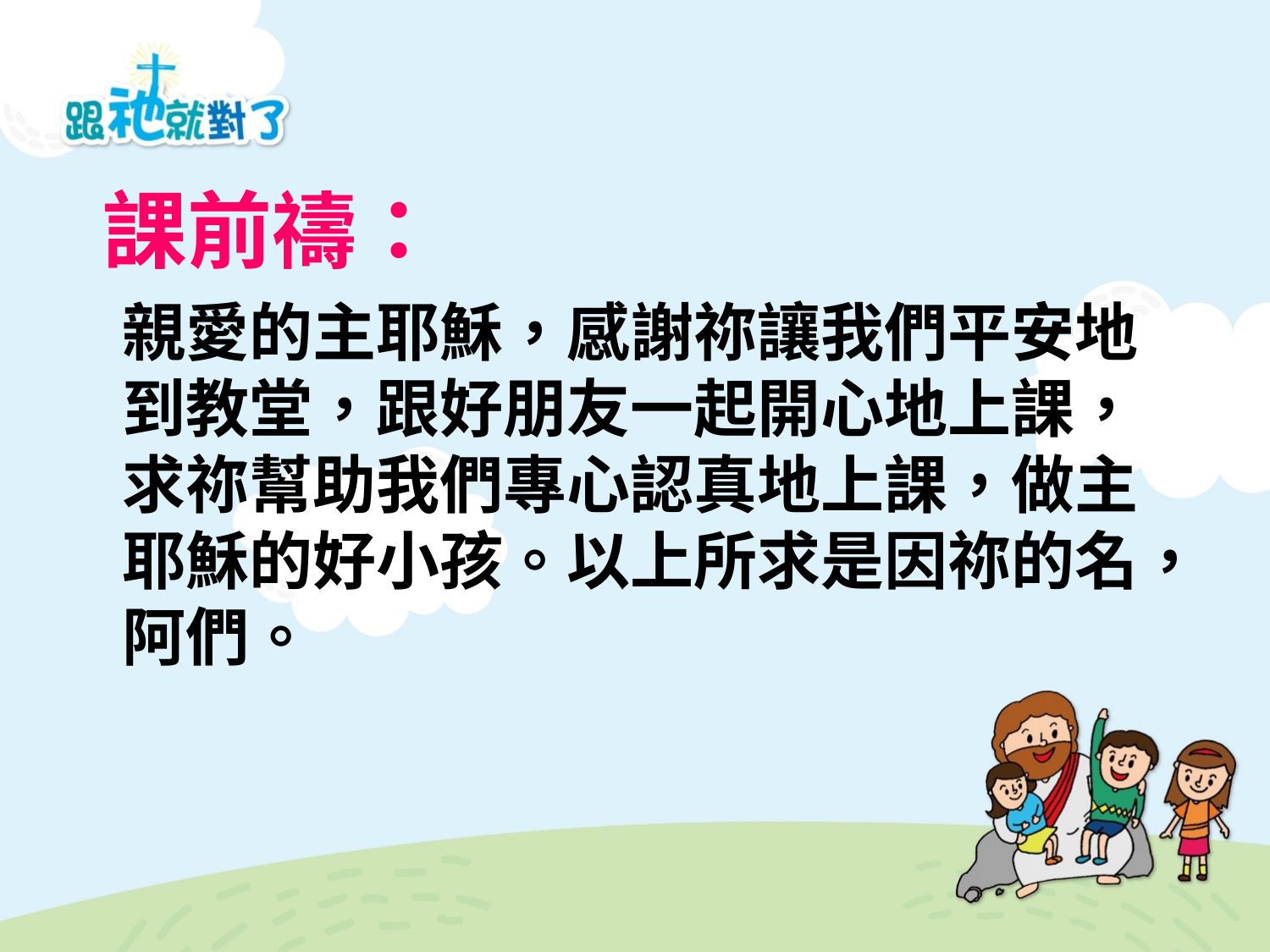

課前禱：
親愛的主耶穌，感謝祢讓我們平安地到教堂，跟好朋友一起開心地上課，求祢幫助我們專心認真地上課，做主耶穌的好小孩。以上所求是因祢的名，阿們。